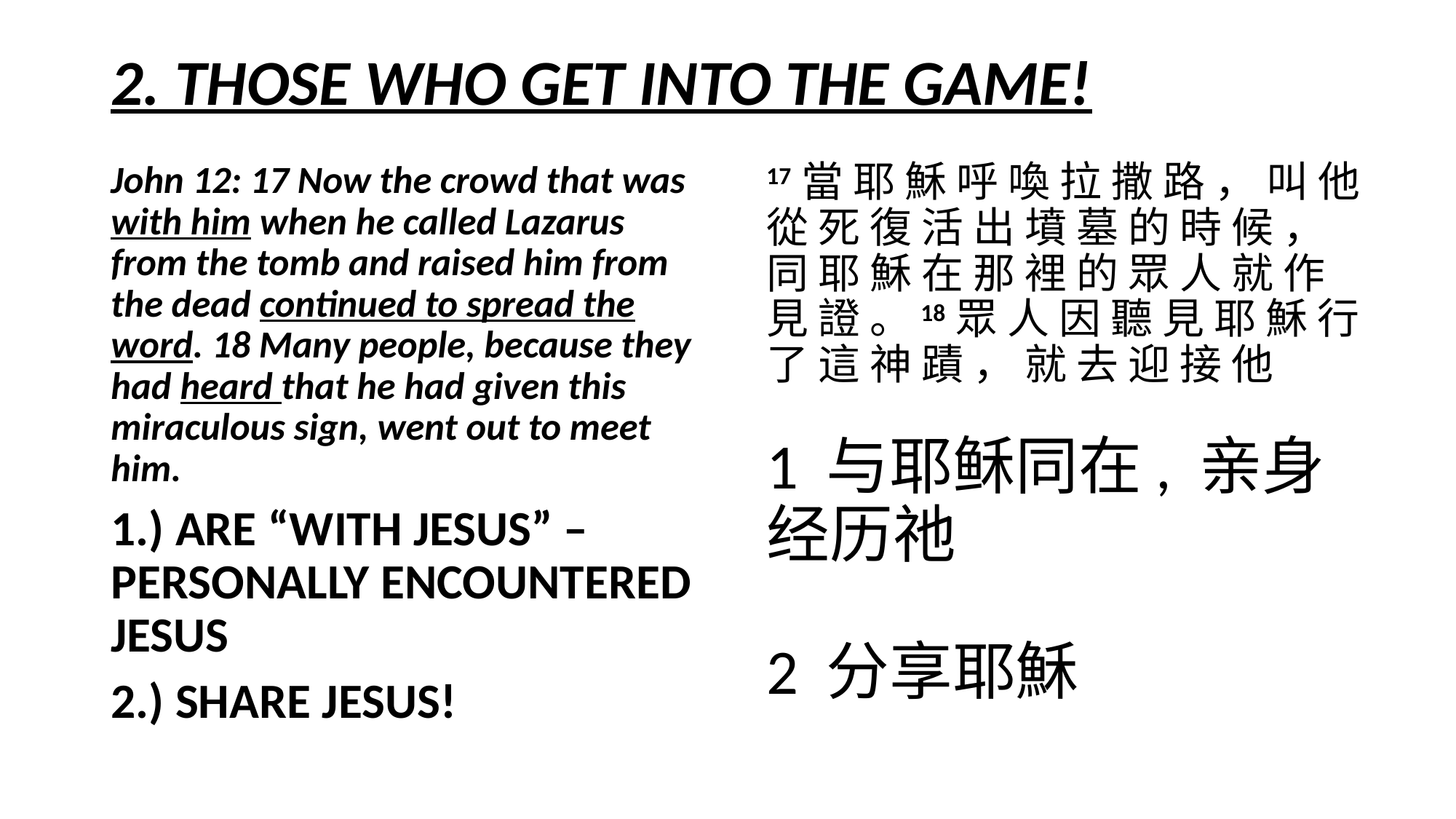

# 2. THOSE WHO GET INTO THE GAME!
John 12: 17 Now the crowd that was with him when he called Lazarus from the tomb and raised him from the dead continued to spread the word. 18 Many people, because they had heard that he had given this miraculous sign, went out to meet him.
1.) ARE “WITH JESUS” – PERSONALLY ENCOUNTERED JESUS
2.) SHARE JESUS!

17 當 耶 穌 呼 喚 拉 撒 路 ， 叫 他 從 死 復 活 出 墳 墓 的 時 候 ， 同 耶 穌 在 那 裡 的 眾 人 就 作 見 證 。18 眾 人 因 聽 見 耶 穌 行 了 這 神 蹟 ， 就 去 迎 接 他

1 与耶稣同在, 亲身经历祂

2 分享耶穌